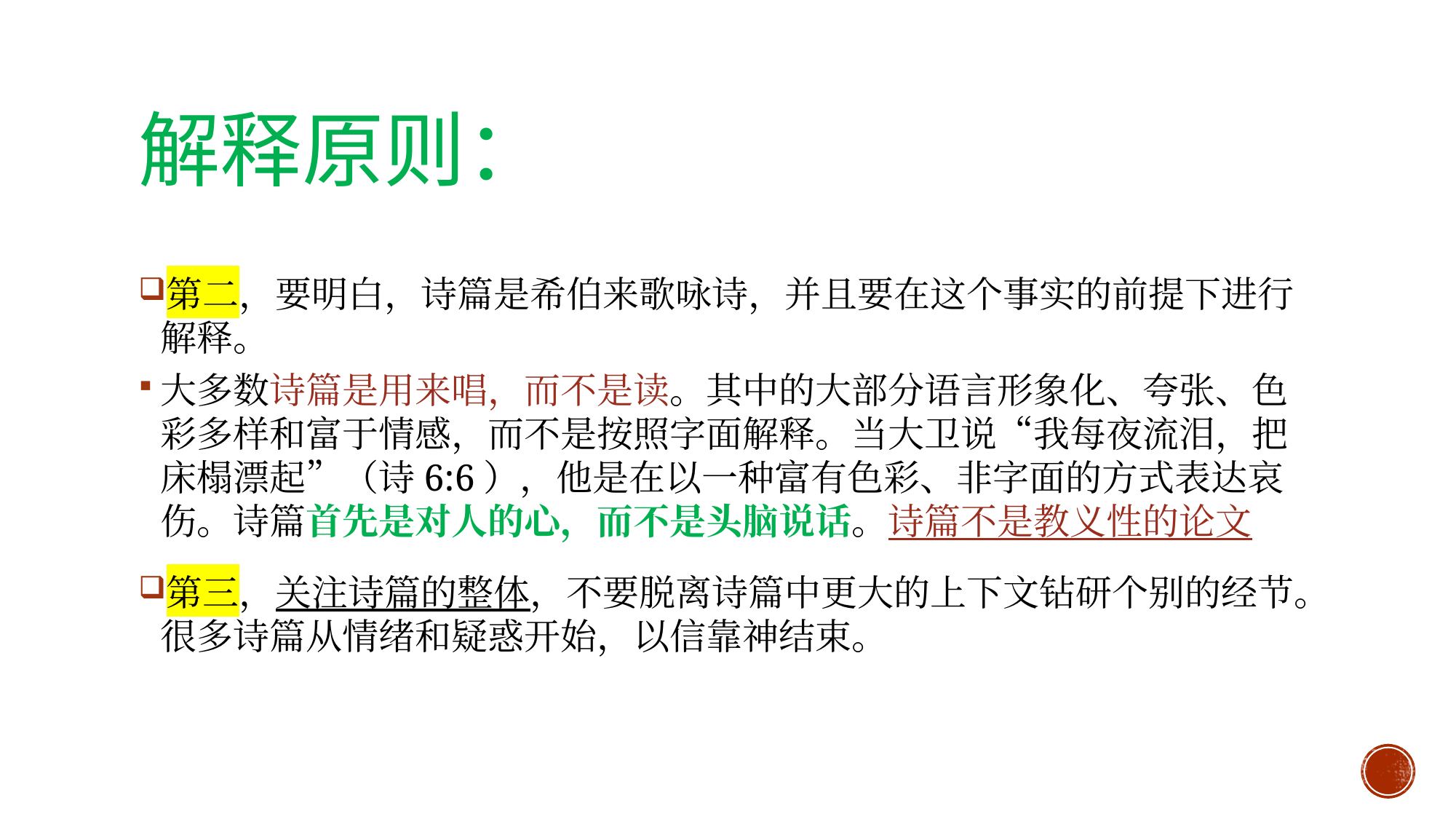

# 解释原则：
第二，要明白，诗篇是希伯来歌咏诗，并且要在这个事实的前提下进行解释。
大多数诗篇是用来唱，而不是读。其中的大部分语言形象化、夸张、色彩多样和富于情感，而不是按照字面解释。当大卫说“我每夜流泪，把床榻漂起”（诗6:6），他是在以一种富有色彩、非字面的方式表达哀伤。诗篇首先是对人的心，而不是头脑说话。诗篇不是教义性的论文
第三，关注诗篇的整体，不要脱离诗篇中更大的上下文钻研个别的经节。很多诗篇从情绪和疑惑开始，以信靠神结束。